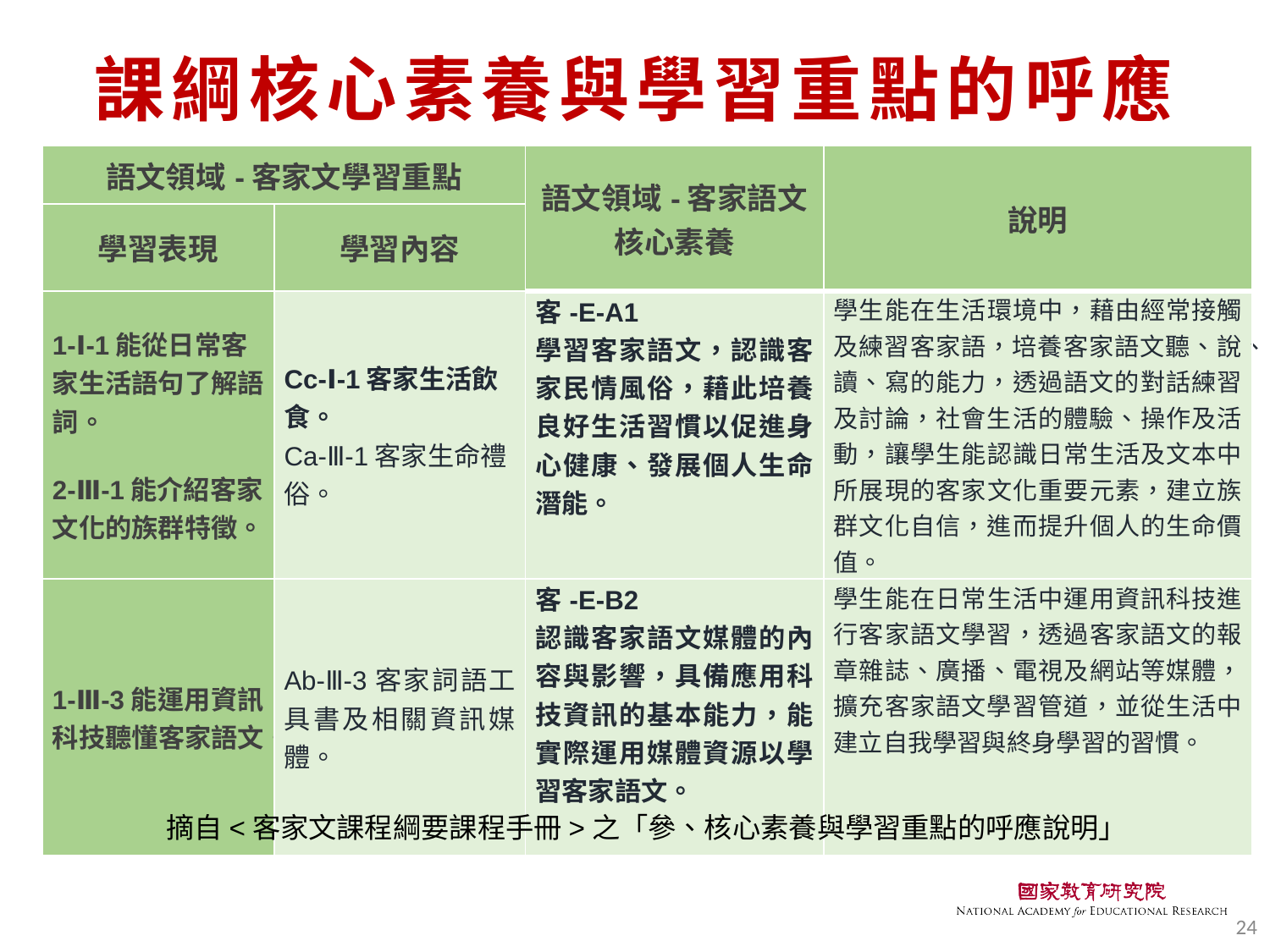

# 課綱核心素養與學習重點的呼應
| 語文領域-客家文學習重點 |  | 語文領域-客家語文 核心素養 | 說明 |
| --- | --- | --- | --- |
| 學習表現 | 學習內容 |  |  |
| 1-Ⅰ-1能從日常客家生活語句了解語詞。 2-Ⅲ-1能介紹客家文化的族群特徵。 | Cc-Ⅰ-1客家生活飲食。 Ca-Ⅲ-1客家生命禮俗。 | 客-E-A1 學習客家語文，認識客家民情風俗，藉此培養良好生活習慣以促進身心健康、發展個人生命潛能。 | 學生能在生活環境中，藉由經常接觸及練習客家語，培養客家語文聽、說、讀、寫的能力，透過語文的對話練習及討論，社會生活的體驗、操作及活動，讓學生能認識日常生活及文本中所展現的客家文化重要元素，建立族群文化自信，進而提升個人的生命價值。 |
| 1-Ⅲ-3能運用資訊科技聽懂客家語文。 | Ab-Ⅲ-3客家詞語工具書及相關資訊媒體。 | 客-E-B2 認識客家語文媒體的內容與影響，具備應用科技資訊的基本能力，能實際運用媒體資源以學習客家語文。 | 學生能在日常生活中運用資訊科技進行客家語文學習，透過客家語文的報章雜誌、廣播、電視及網站等媒體，擴充客家語文學習管道，並從生活中建立自我學習與終身學習的習慣。 |
摘自<客家文課程綱要課程手冊>之「參、核心素養與學習重點的呼應說明」
24